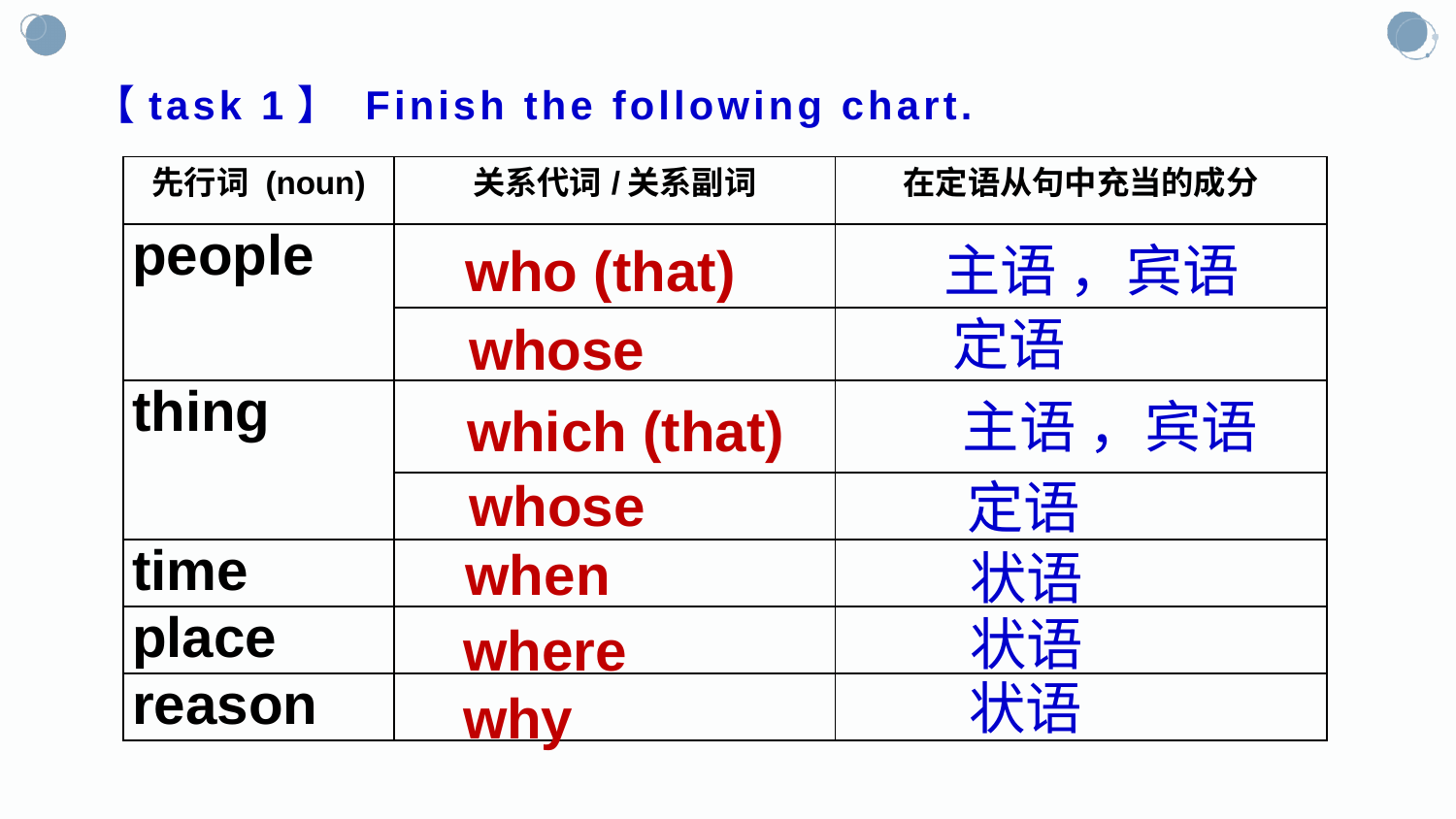

# 【task 1】 Finish the following chart.
| 先行词 (noun) | 关系代词/关系副词 | 在定语从句中充当的成分 |
| --- | --- | --- |
| people |  |  |
|  |  |  |
| thing |  |  |
|  |  |  |
| time |  |  |
| place |  |  |
| reason |  |  |
who (that)
主语 ，宾语
定语
whose
主语 ，宾语
which (that)
whose
定语
when
状语
状语
where
状语
why